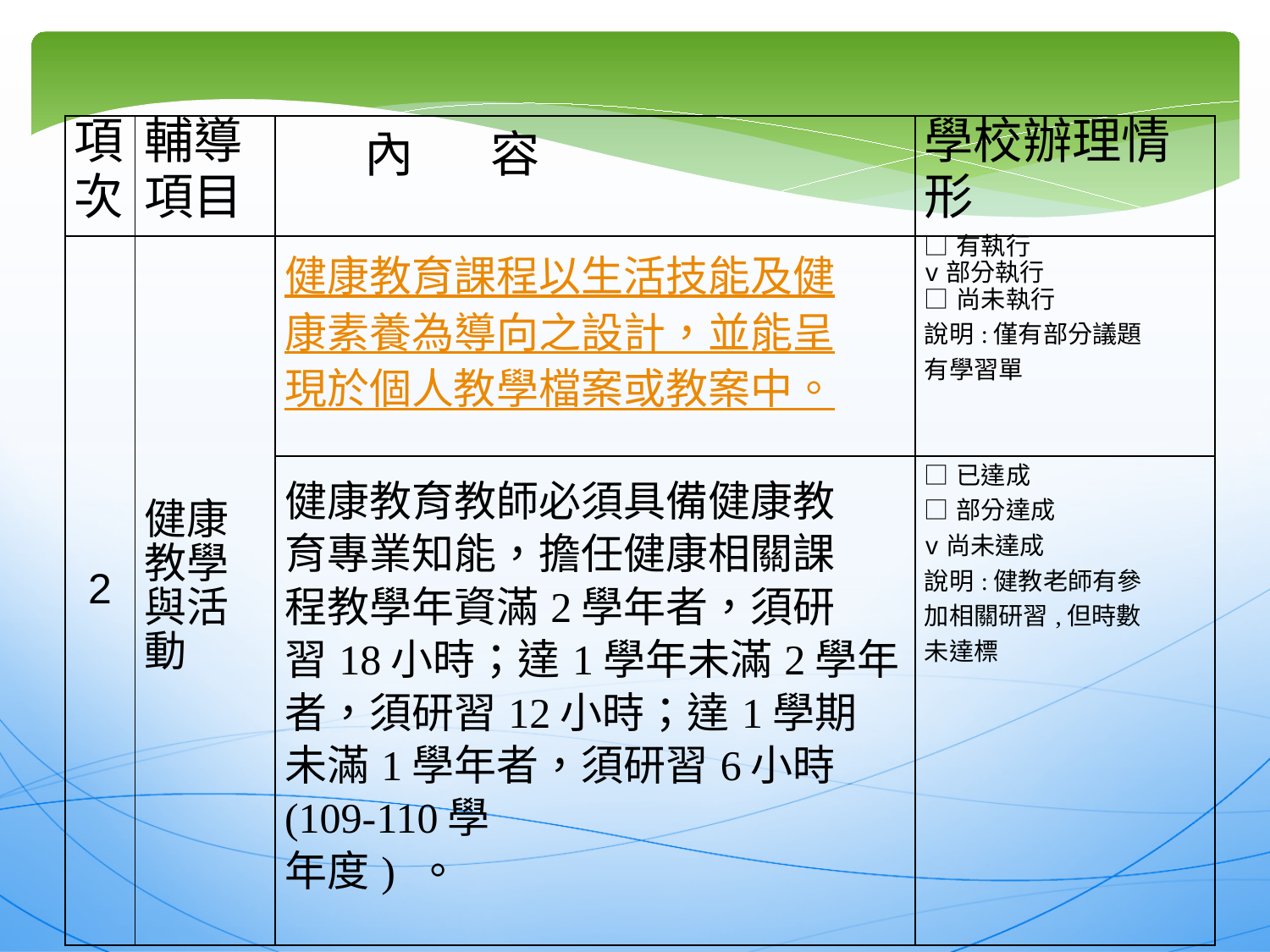

| 項 次 | 輔導 項目 | 內 容 | 學校辦理情 形 |
| --- | --- | --- | --- |
| 2 | 健康教學與活動 | 健康教育課程以生活技能及健 康素養為導向之設計，並能呈 現於個人教學檔案或教案中。 | □有執行 v部分執行 □尚未執行 說明:僅有部分議題 有學習單 |
| --- | --- | --- | --- |
|  |  | 健康教育教師必須具備健康教 育專業知能，擔任健康相關課 程教學年資滿2學年者，須研 習18小時；達1學年未滿2學年 者，須研習12小時；達1學期 未滿1學年者，須研習6小時 (109-110學 年度) 。 | □已達成 □部分達成 v尚未達成 說明:健教老師有參 加相關研習,但時數 未達標 |